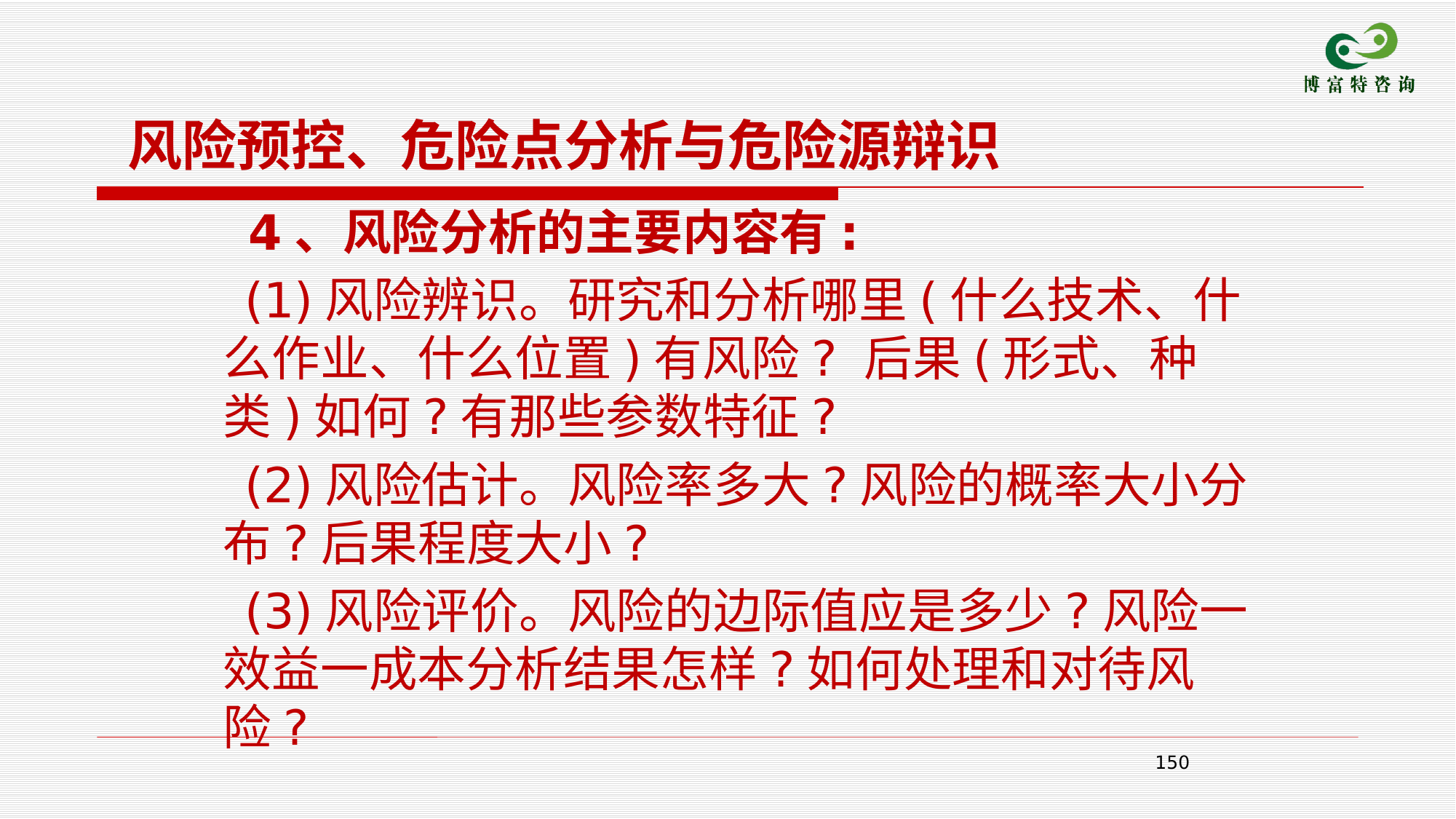

风险预控、危险点分析与危险源辩识
       4、风险分析的主要内容有:
     (1)风险辨识。研究和分析哪里(什么技术、什么作业、什么位置)有风险? 后果(形式、种类)如何?有那些参数特征?
     (2)风险估计。风险率多大?风险的概率大小分布?后果程度大小?
     (3)风险评价。风险的边际值应是多少?风险一效益一成本分析结果怎样?如何处理和对待风险?

150